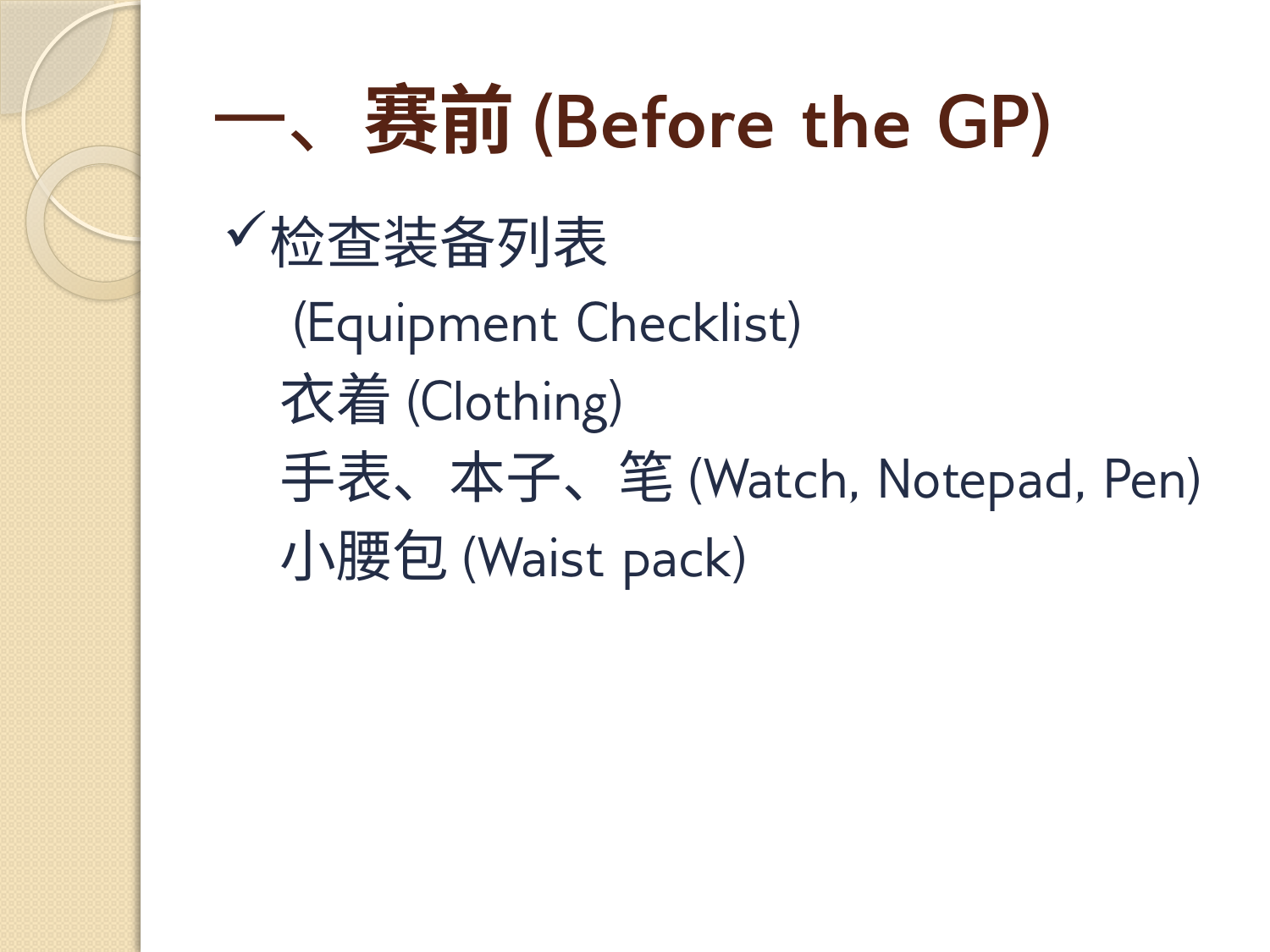

# 一、赛前(Before the GP)
检查装备列表
　(Equipment Checklist)
　衣着(Clothing)
　手表、本子、笔(Watch, Notepad, Pen)
　小腰包(Waist pack)